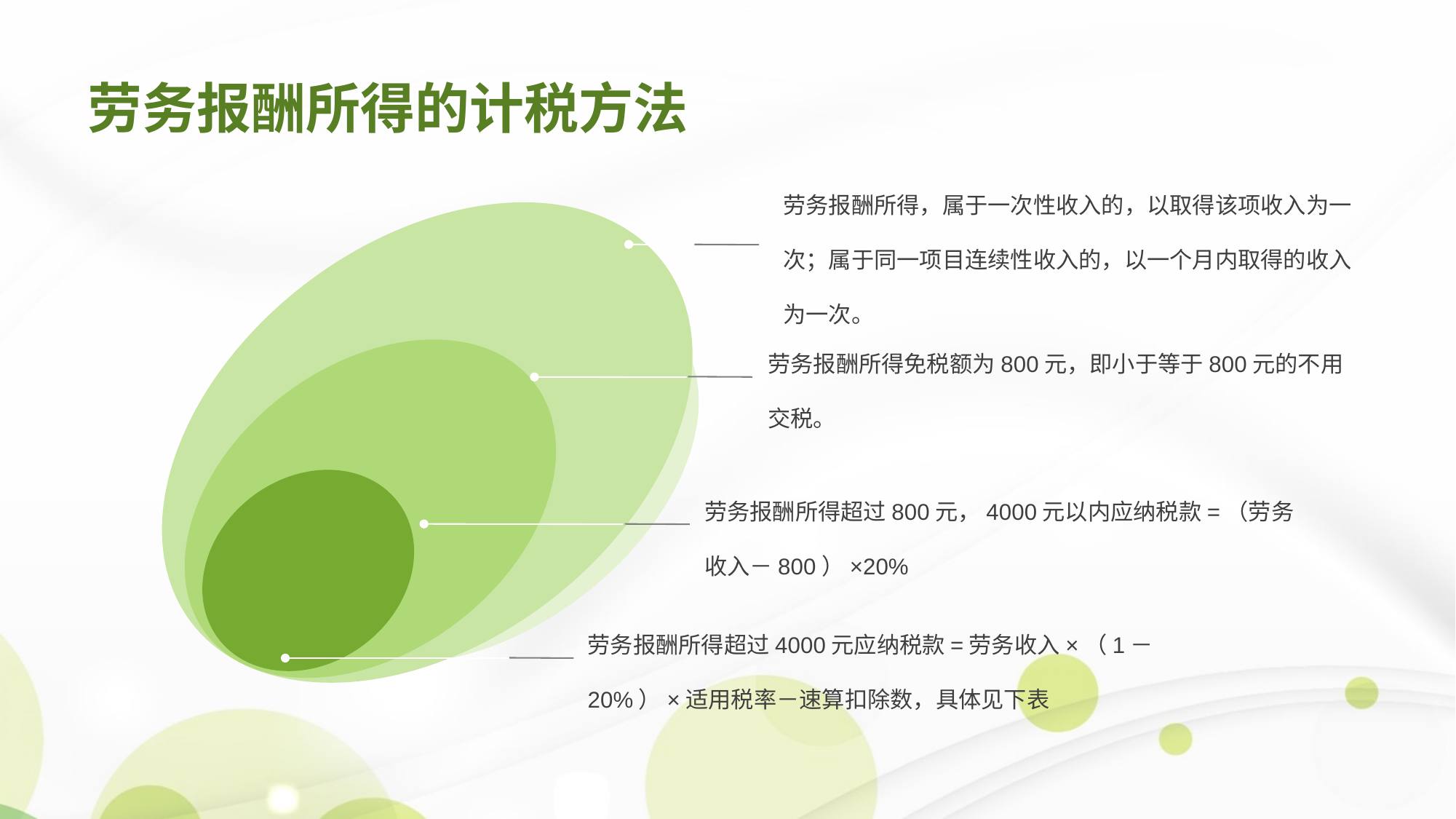

劳务报酬所得的计税方法

劳务报酬所得，属于一次性收入的，以取得该项收入为一次；属于同一项目连续性收入的，以一个月内取得的收入为一次。

劳务报酬所得免税额为800元，即小于等于800元的不用交税。

劳务报酬所得超过800元，4000元以内应纳税款=（劳务收入－800）×20%
劳务报酬所得超过4000元应纳税款=劳务收入×（1－20%）×适用税率－速算扣除数，具体见下表